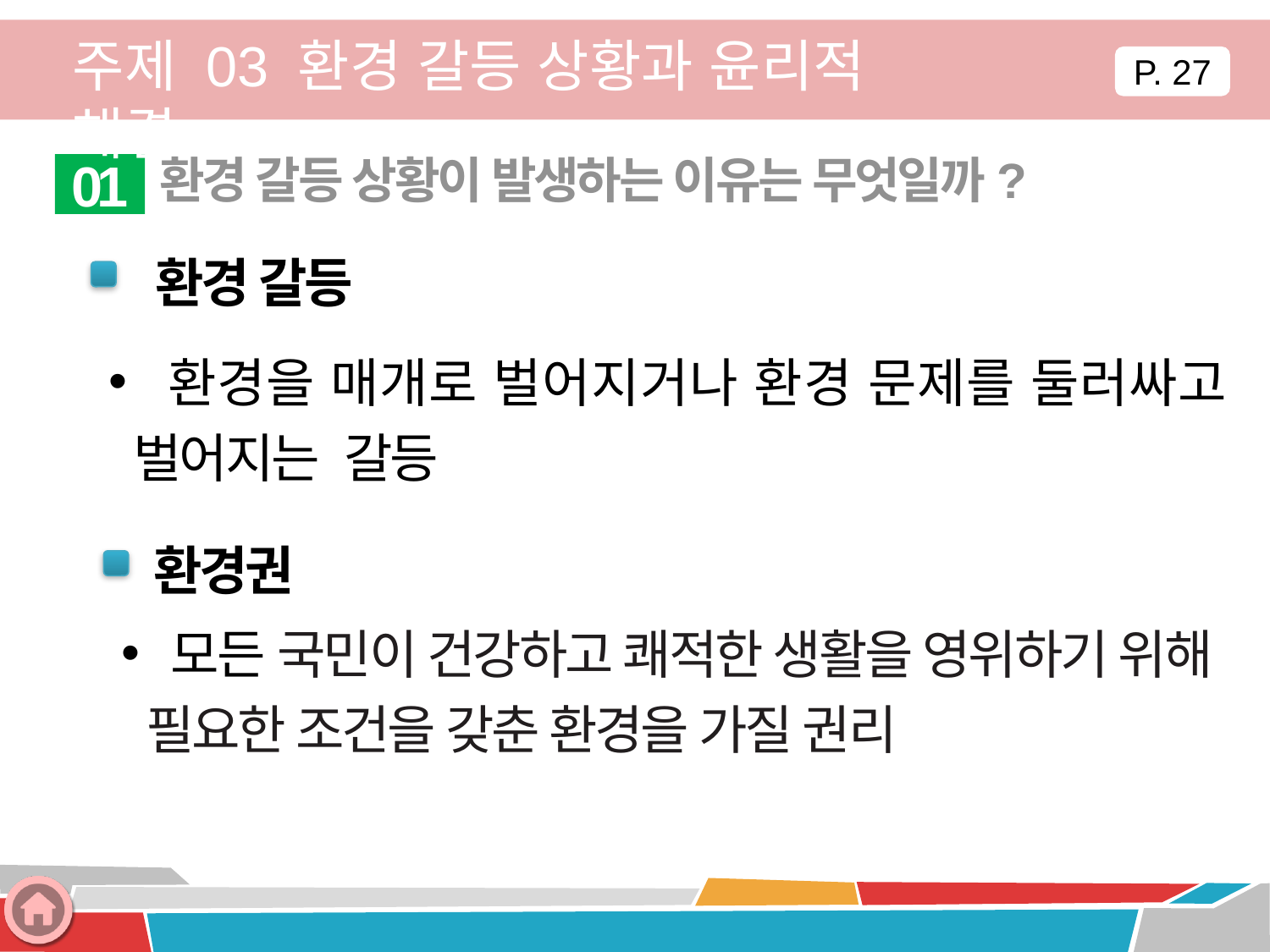

주제 03 환경 갈등 상황과 윤리적 해결
P. 27
환경 갈등 상황이 발생하는 이유는 무엇일까?
01
  환경 갈등

 환경을 매개로 벌어지거나 환경 문제를 둘러싸고 벌어지는  갈등
  환경권

 모든 국민이 건강하고 쾌적한 생활을 영위하기 위해 필요한 조건을 갖춘 환경을 가질 권리